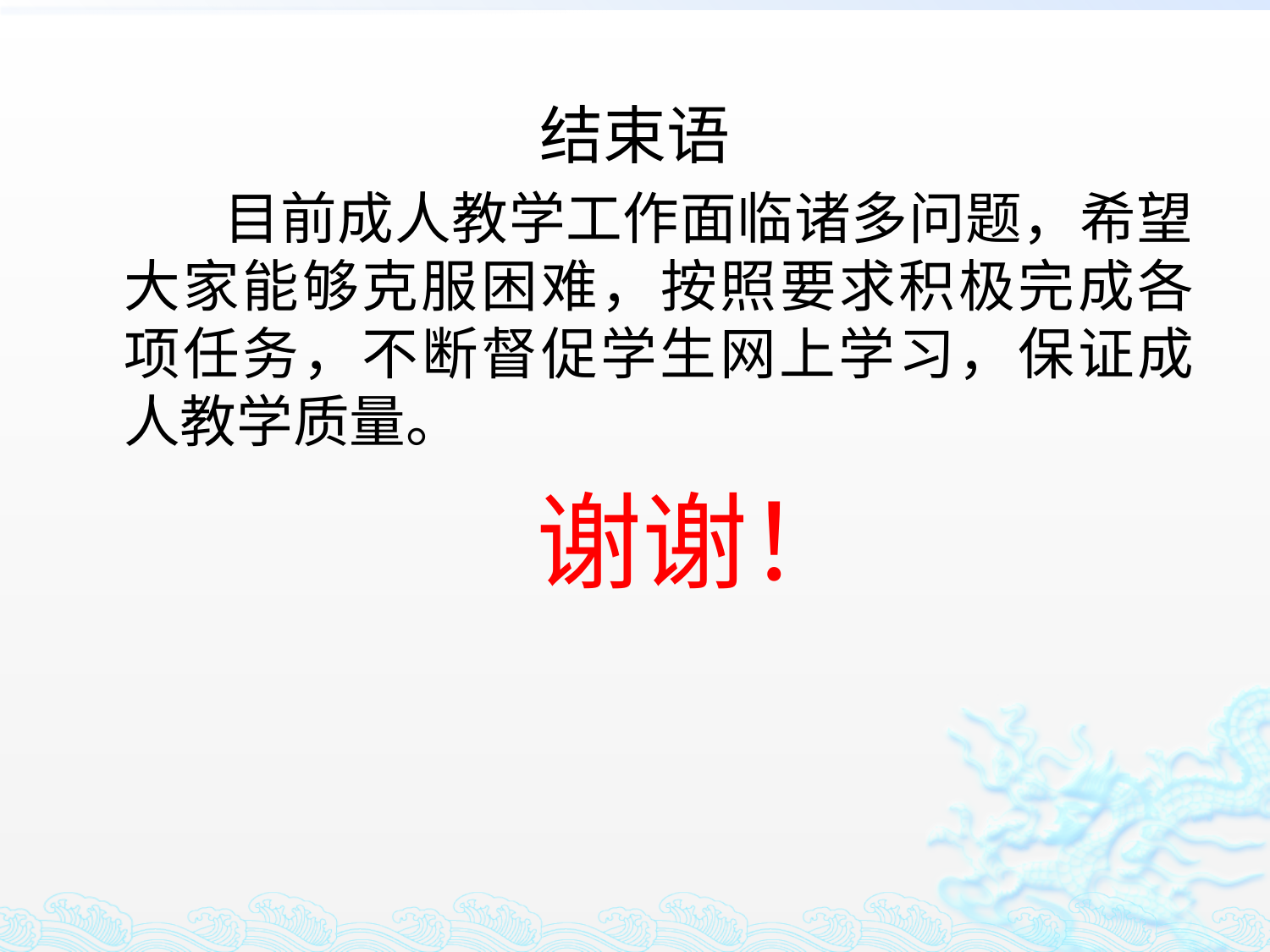

结束语
          目前成人教学工作面临诸多问题，希望大家能够克服困难，按照要求积极完成各项任务，不断督促学生网上学习，保证成人教学质量。
    谢谢！